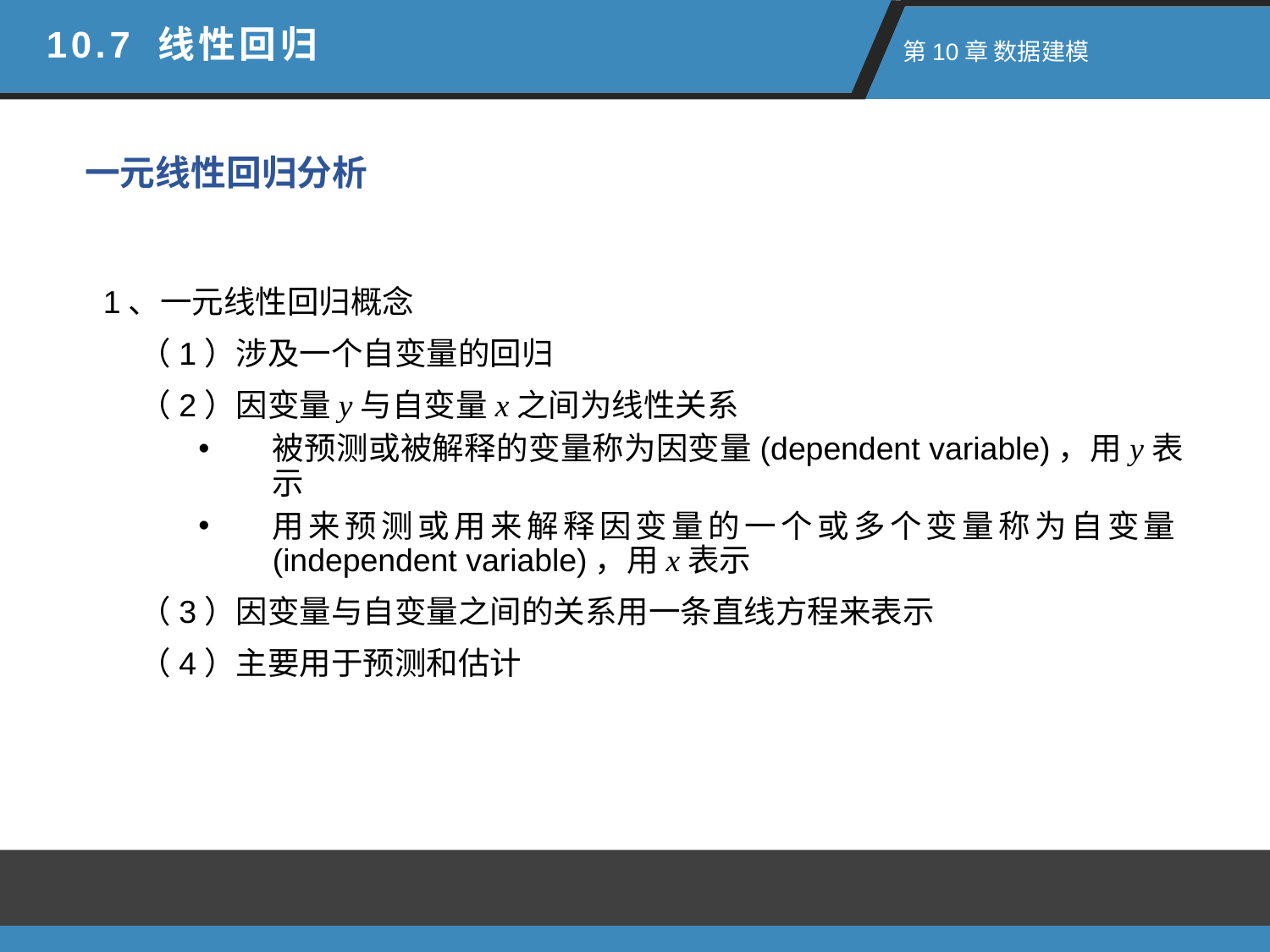

10.7 线性回归
  第10章 数据建模
一元线性回归分析
1、一元线性回归概念
    （1）涉及一个自变量的回归
    （2）因变量y与自变量x之间为线性关系
被预测或被解释的变量称为因变量(dependent variable)，用y表示
用来预测或用来解释因变量的一个或多个变量称为自变量(independent variable)，用x表示
    （3）因变量与自变量之间的关系用一条直线方程来表示
    （4）主要用于预测和估计